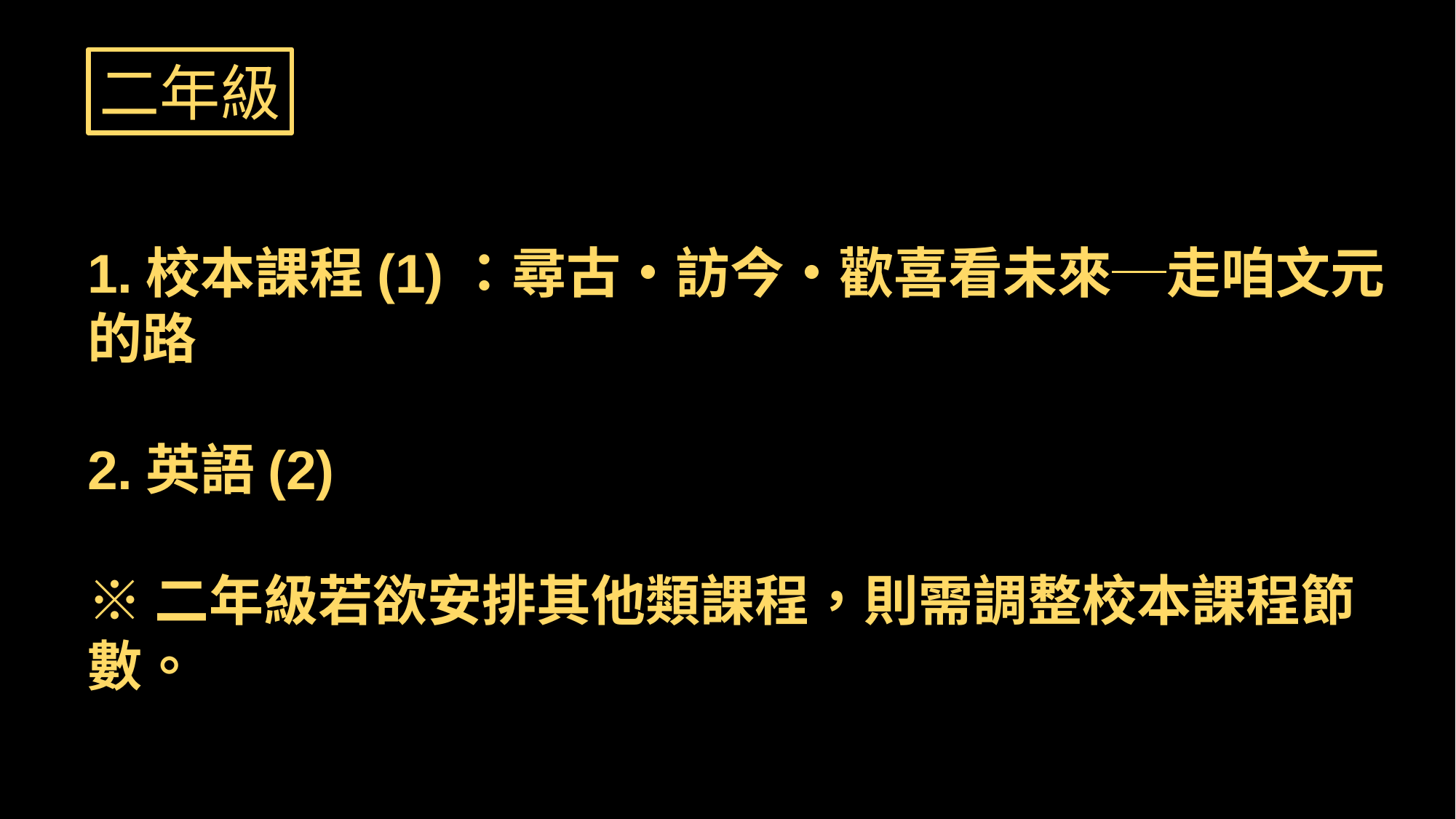

二年級

1.校本課程(1)：尋古‧訪今‧歡喜看未來─走咱文元的路

2.英語(2)

※二年級若欲安排其他類課程，則需調整校本課程節數。